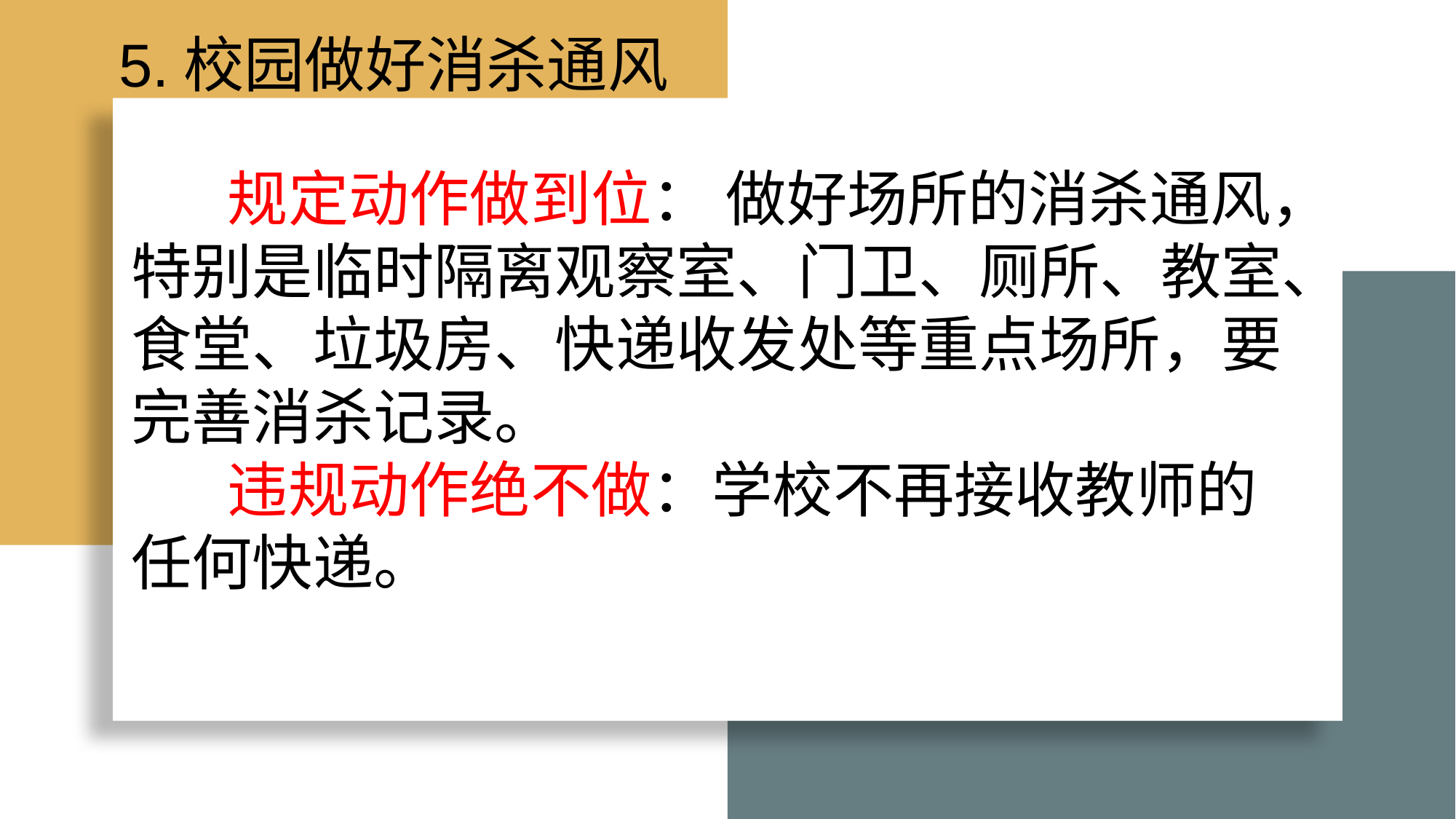

5.校园做好消杀通风
      规定动作做到位： 做好场所的消杀通风，特别是临时隔离观察室、门卫、厕所、教室、食堂、垃圾房、快递收发处等重点场所，要完善消杀记录。
      违规动作绝不做：学校不再接收教师的任何快递。